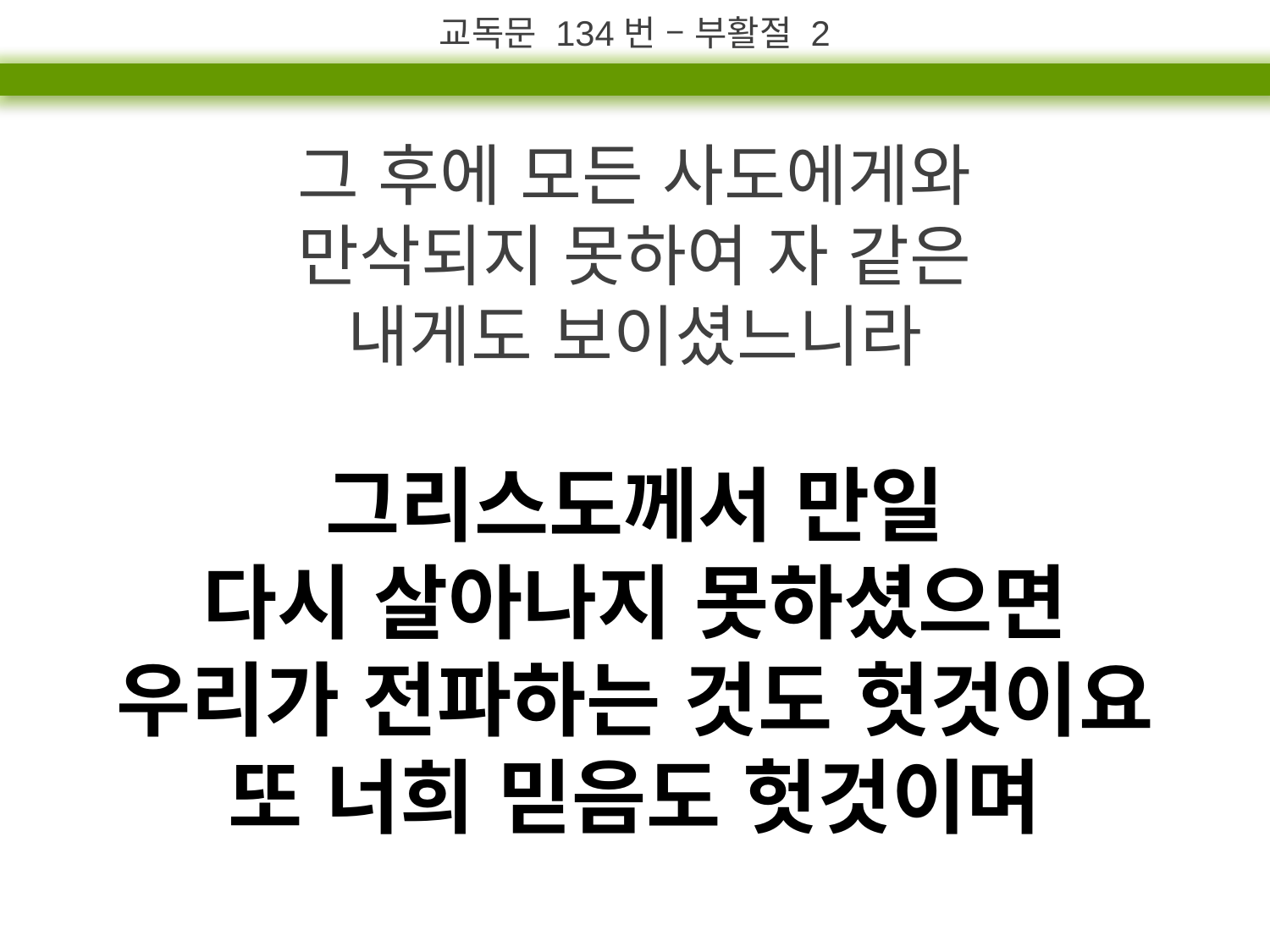

교독문 134번 – 부활절 2

그 후에 모든 사도에게와
만삭되지 못하여 자 같은
내게도 보이셨느니라
그리스도께서 만일
다시 살아나지 못하셨으면
우리가 전파하는 것도 헛것이요
또 너희 믿음도 헛것이며